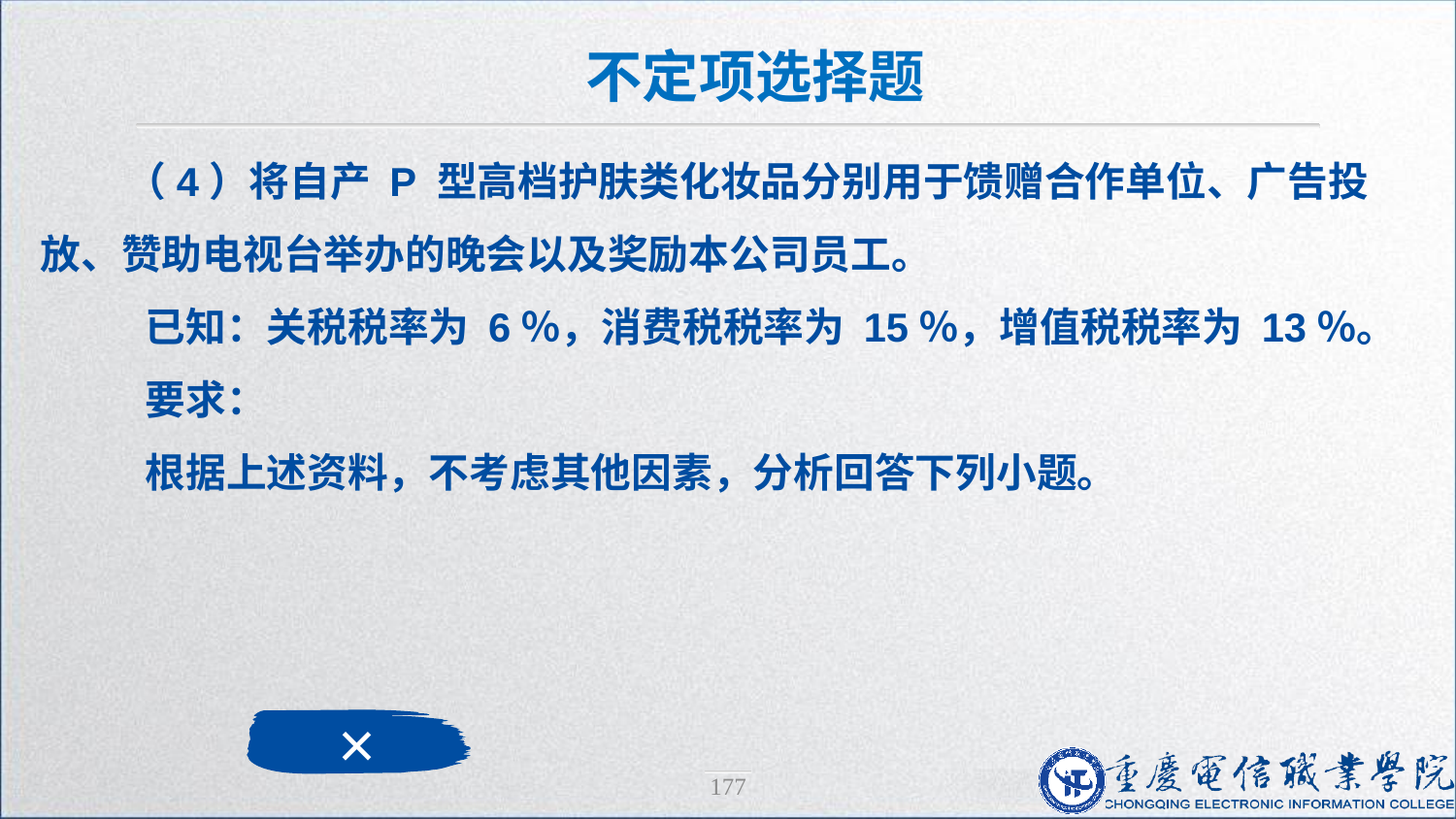

不定项选择题
（4）将自产 P 型高档护肤类化妆品分别用于馈赠合作单位、广告投放、赞助电视台举办的晚会以及奖励本公司员工。
 已知：关税税率为 6％，消费税税率为 15％，增值税税率为 13％。
 要求：
 根据上述资料，不考虑其他因素，分析回答下列小题。
×

177